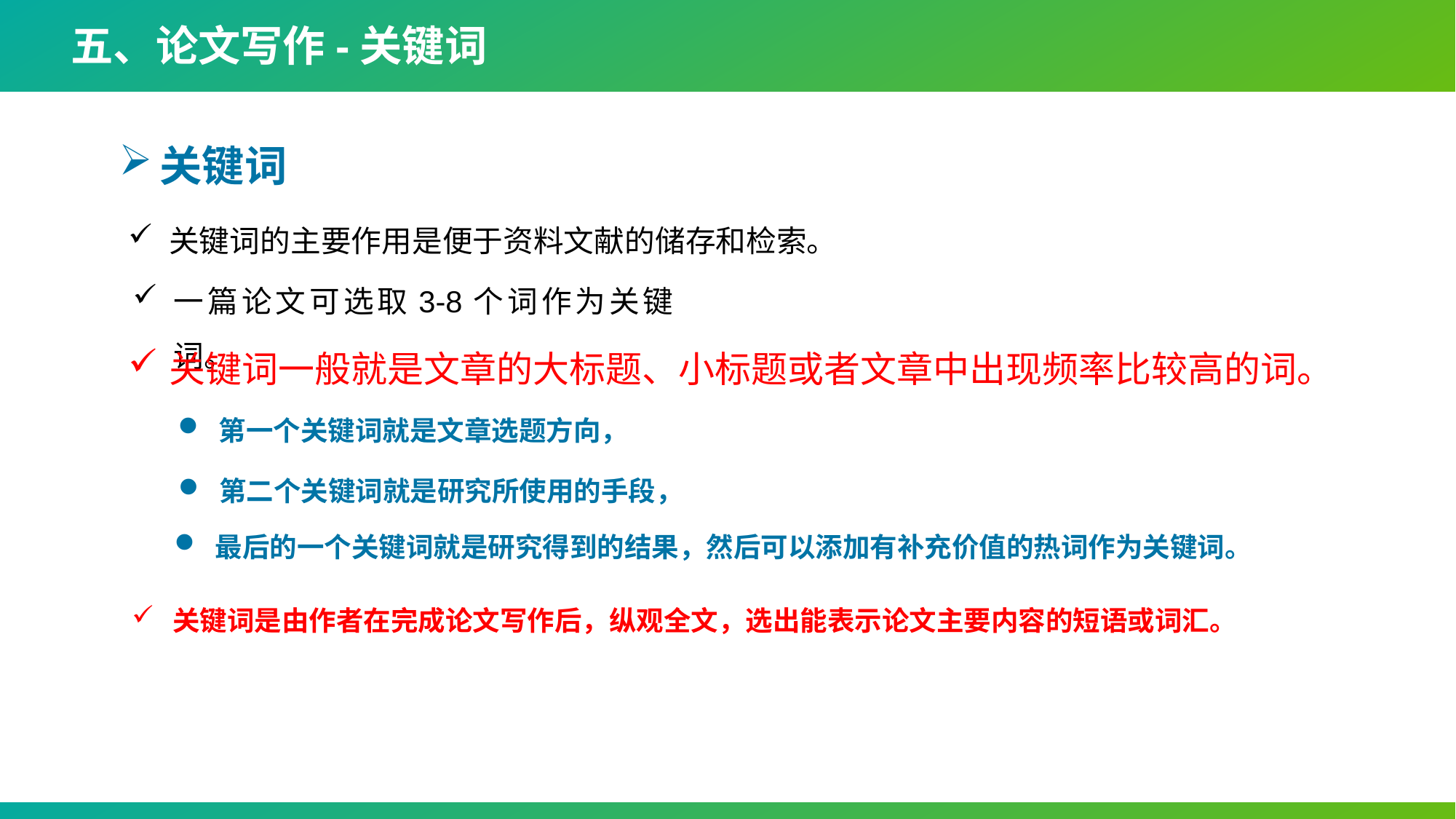

五、论文写作-关键词
关键词
关键词的主要作用是便于资料文献的储存和检索。

一篇论文可选取3-8个词作为关键词。
关键词一般就是文章的大标题、小标题或者文章中出现频率比较高的词。
第一个关键词就是文章选题方向，
第二个关键词就是研究所使用的手段，
最后的一个关键词就是研究得到的结果，然后可以添加有补充价值的热词作为关键词。
关键词是由作者在完成论文写作后，纵观全文，选出能表示论文主要内容的短语或词汇。